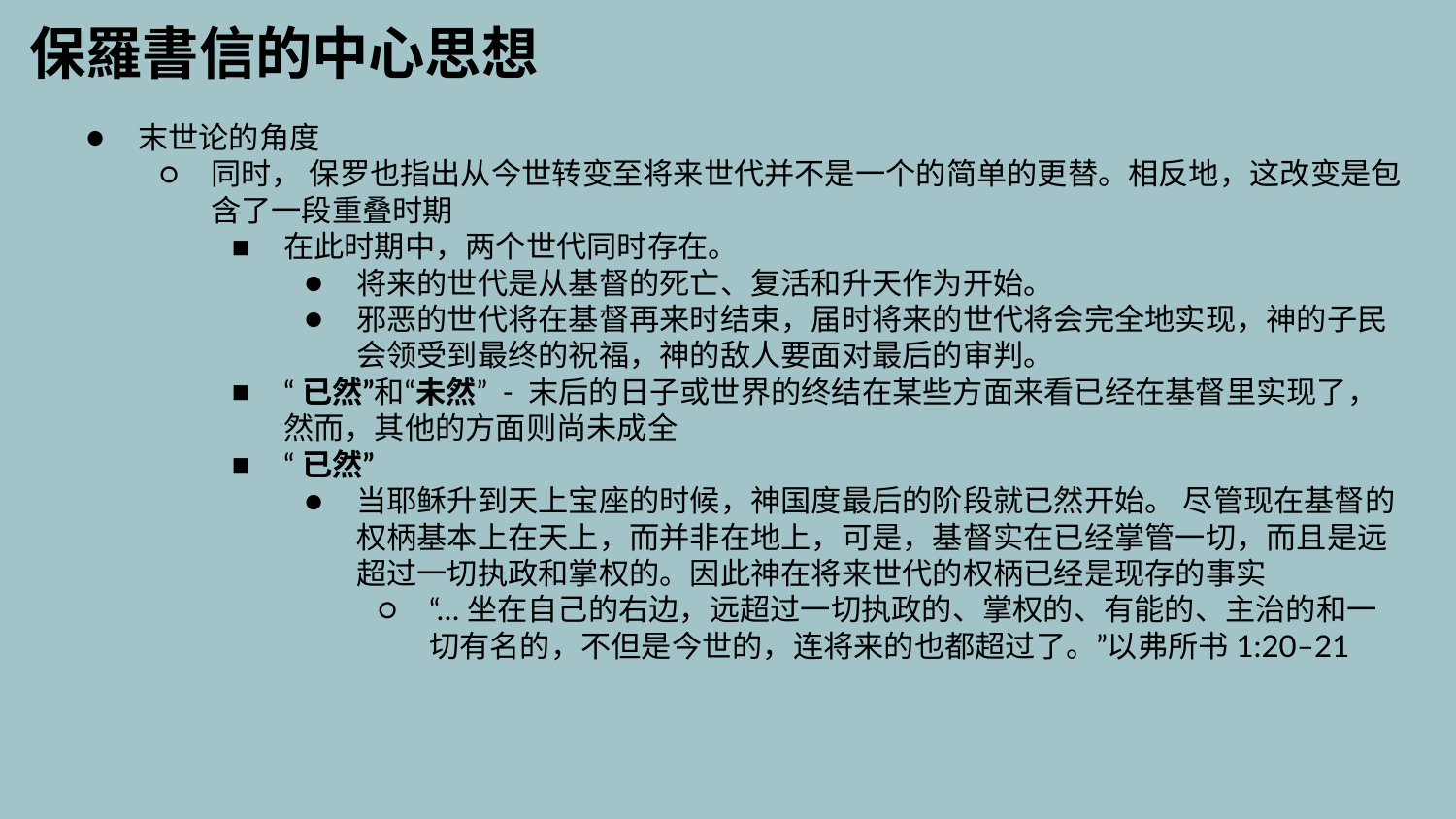

保羅書信的中心思想

末世论的角度
同时， 保罗也指出从今世转变至将来世代并不是一个的简单的更替。相反地，这改变是包含了一段重叠时期
在此时期中，两个世代同时存在。
将来的世代是从基督的死亡、复活和升天作为开始。
邪恶的世代将在基督再来时结束，届时将来的世代将会完全地实现，神的子民会领受到最终的祝福，神的敌人要面对最后的审判。
“已然”和“未然” - 末后的日子或世界的终结在某些方面来看已经在基督里实现了，然而，其他的方面则尚未成全
“已然”
当耶稣升到天上宝座的时候，神国度最后的阶段就已然开始。 尽管现在基督的权柄基本上在天上，而并非在地上，可是，基督实在已经掌管一切，而且是远超过一切执政和掌权的。因此神在将来世代的权柄已经是现存的事实
“…坐在自己的右边，远超过一切执政的、掌权的、有能的、主治的和一切有名的，不但是今世的，连将来的也都超过了。”以弗所书1:20–21